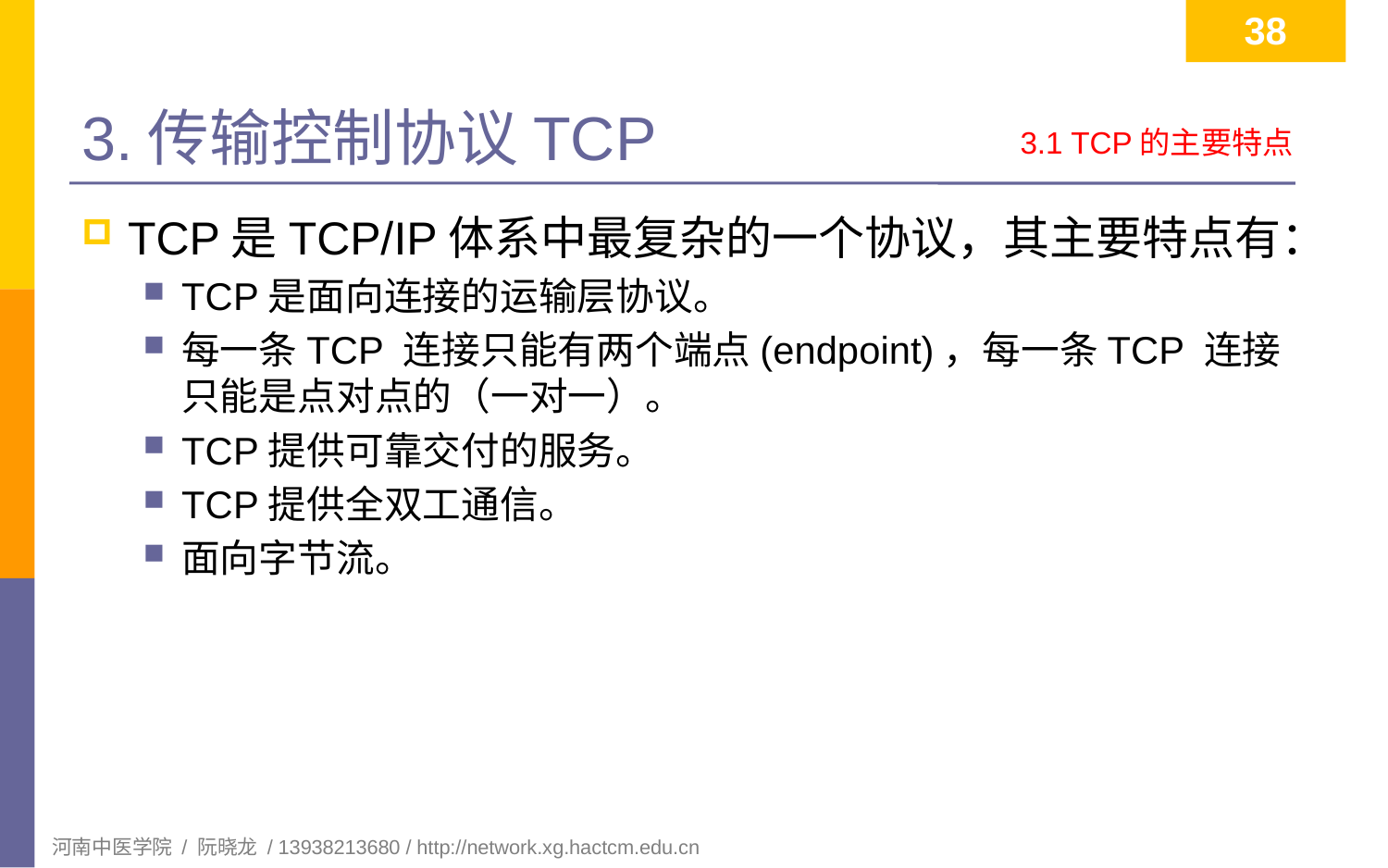

38
# 3.传输控制协议TCP
3.1 TCP的主要特点
TCP是TCP/IP体系中最复杂的一个协议，其主要特点有：
TCP是面向连接的运输层协议。
每一条TCP 连接只能有两个端点(endpoint)，每一条TCP 连接只能是点对点的（一对一）。
TCP提供可靠交付的服务。
TCP提供全双工通信。
面向字节流。